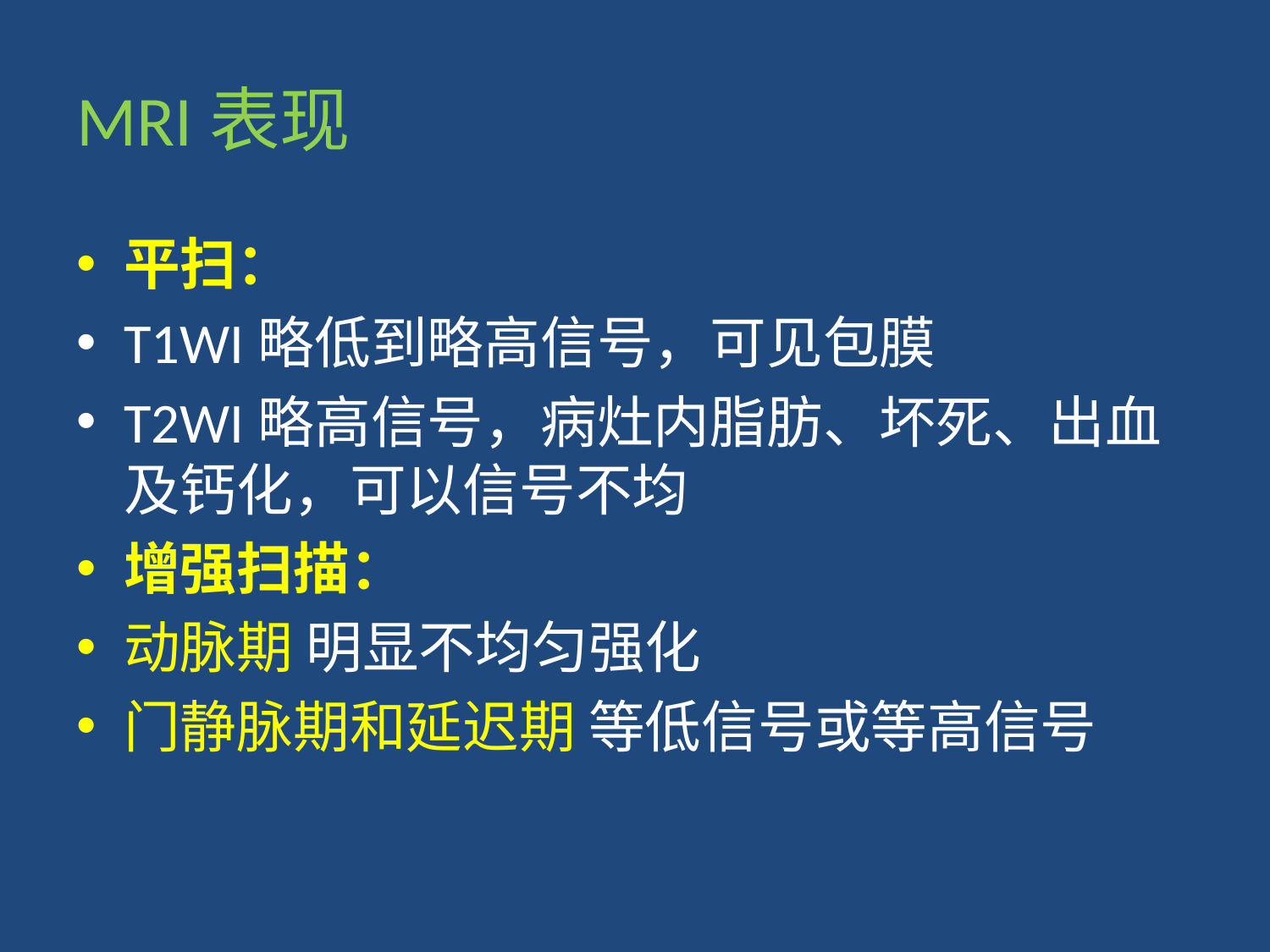

# MRI表现
平扫：
T1WI略低到略高信号，可见包膜
T2WI略高信号，病灶内脂肪、坏死、出血及钙化，可以信号不均
增强扫描：
动脉期 明显不均匀强化
门静脉期和延迟期 等低信号或等高信号